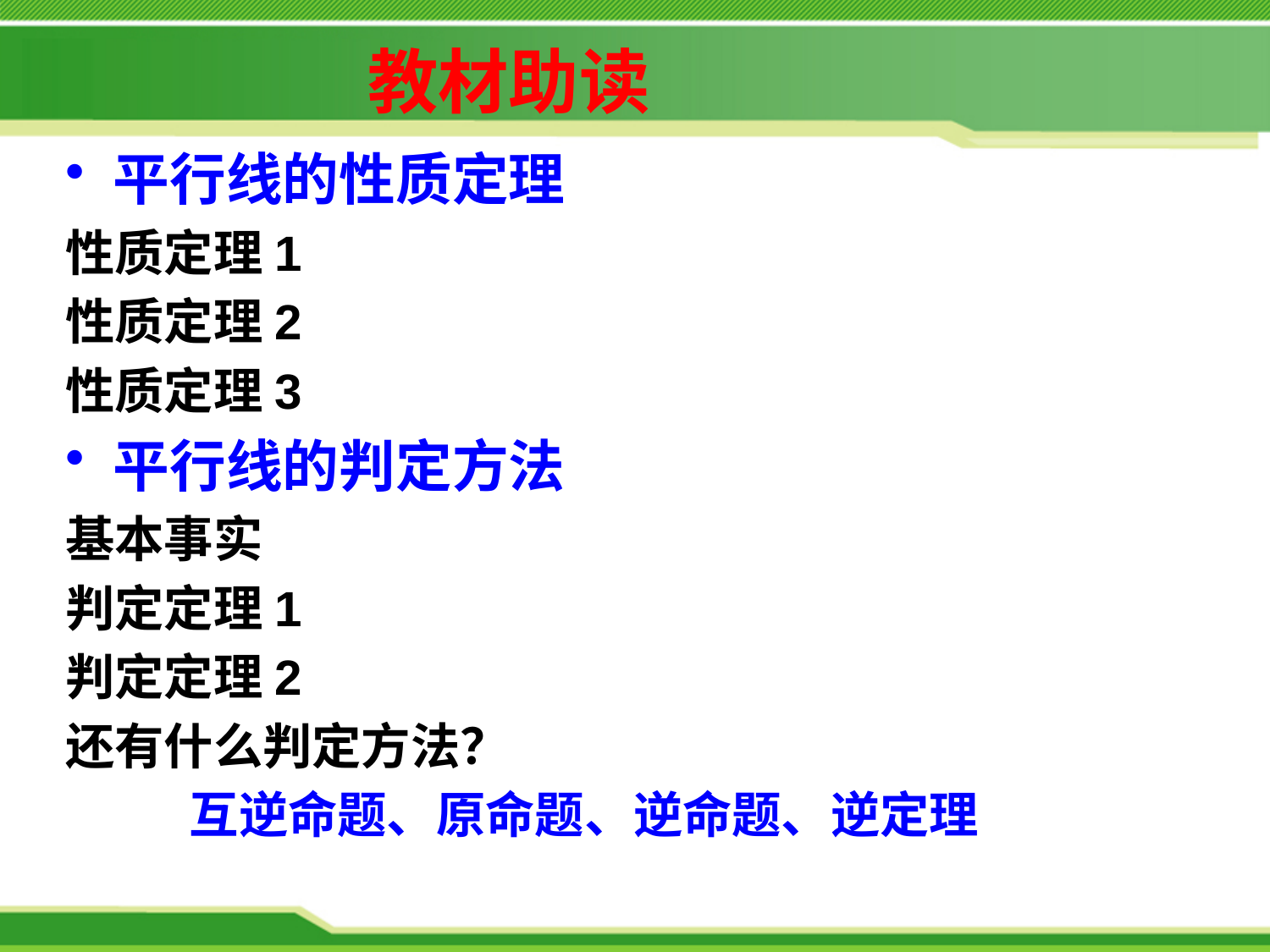

# 教材助读
平行线的性质定理
性质定理1
性质定理2
性质定理3
平行线的判定方法
基本事实
判定定理1
判定定理2
还有什么判定方法？
          互逆命题、原命题、逆命题、逆定理